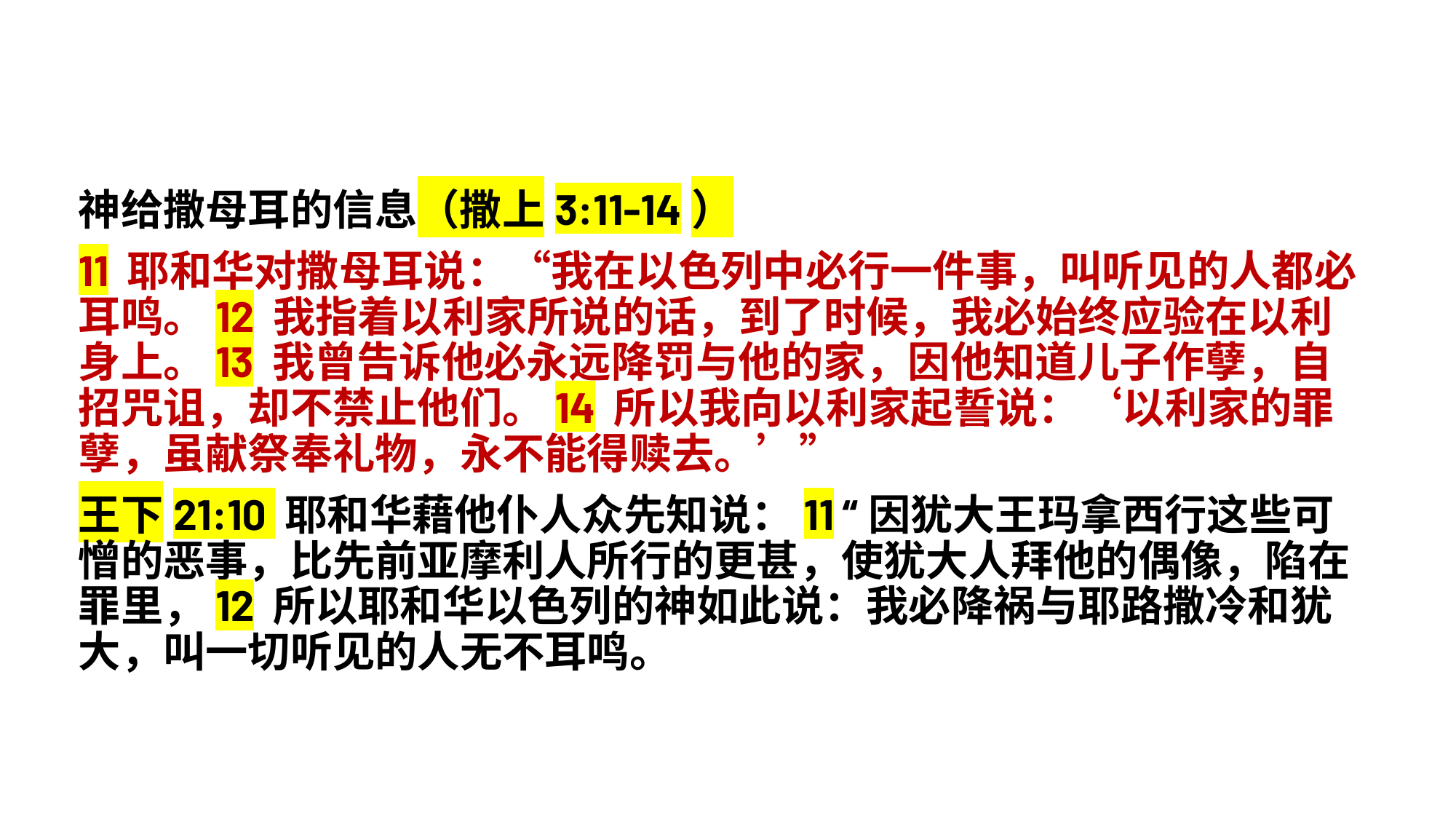

神给撒母耳的信息（撒上3:11-14）
11 耶和华对撒母耳说：“我在以色列中必行一件事，叫听见的人都必耳鸣。12 我指着以利家所说的话，到了时候，我必始终应验在以利身上。13 我曾告诉他必永远降罚与他的家，因他知道儿子作孽，自招咒诅，却不禁止他们。14 所以我向以利家起誓说：‘以利家的罪孽，虽献祭奉礼物，永不能得赎去。’”
王下21:10 耶和华藉他仆人众先知说：11 “因犹大王玛拿西行这些可憎的恶事，比先前亚摩利人所行的更甚，使犹大人拜他的偶像，陷在罪里，12 所以耶和华以色列的神如此说：我必降祸与耶路撒冷和犹大，叫一切听见的人无不耳鸣。